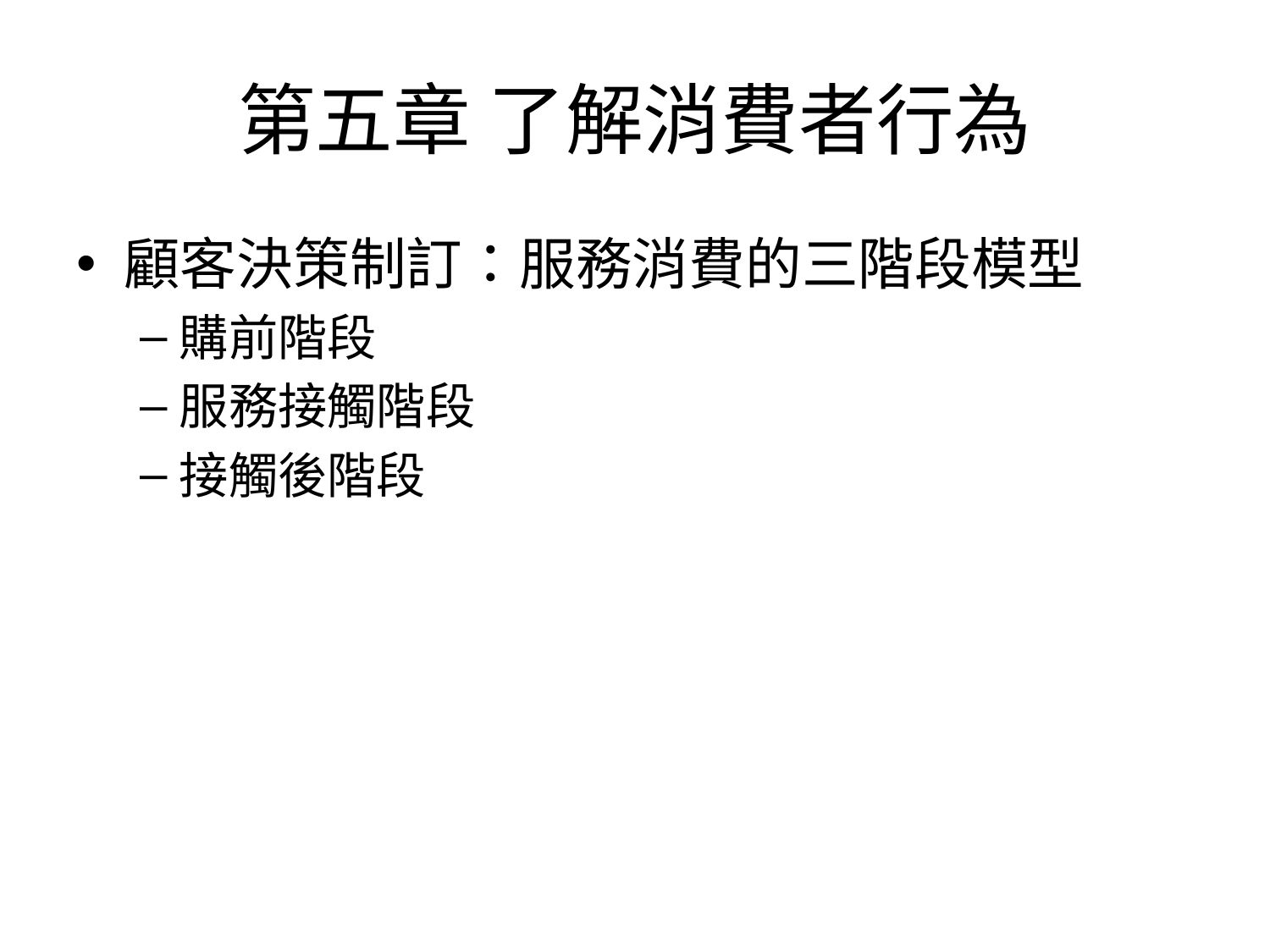

# 第五章 了解消費者行為
顧客決策制訂：服務消費的三階段模型
購前階段
服務接觸階段
接觸後階段